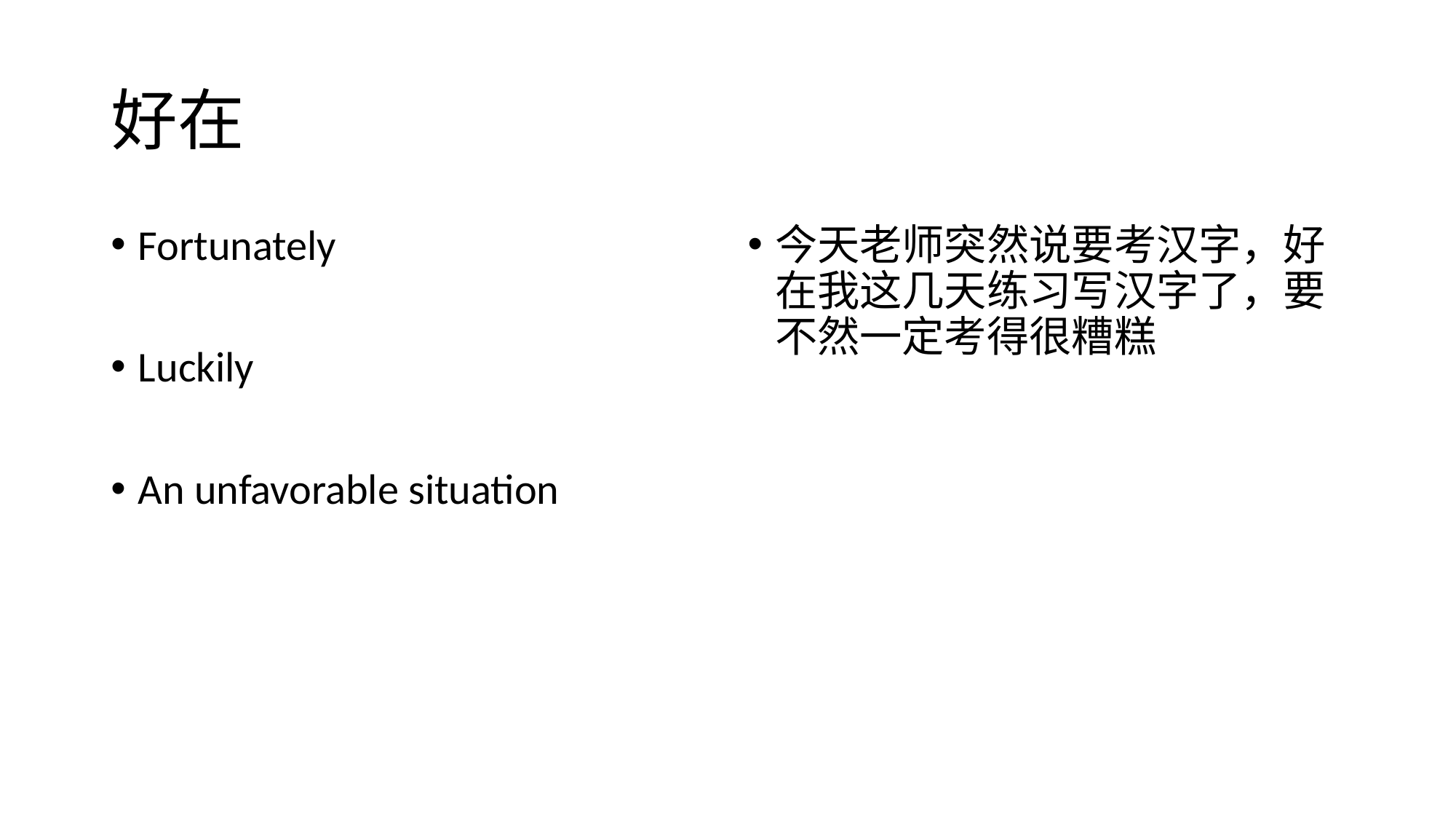

# 好在
Fortunately

Luckily

An unfavorable situation
今天老师突然说要考汉字，好在我这几天练习写汉字了，要不然一定考得很糟糕